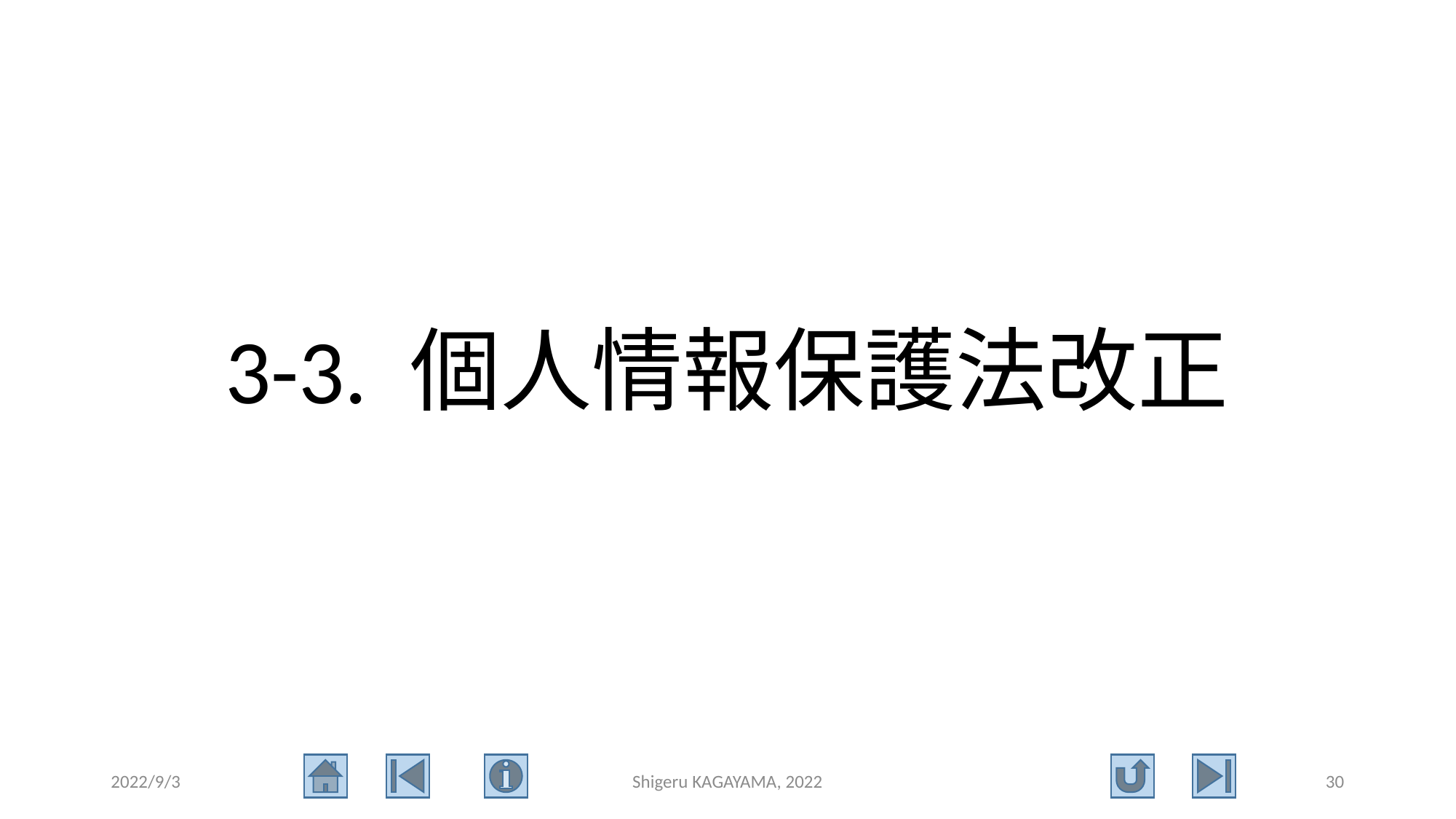

# 3-3. 個人情報保護法改正

2022/9/3
Shigeru KAGAYAMA, 2022
30